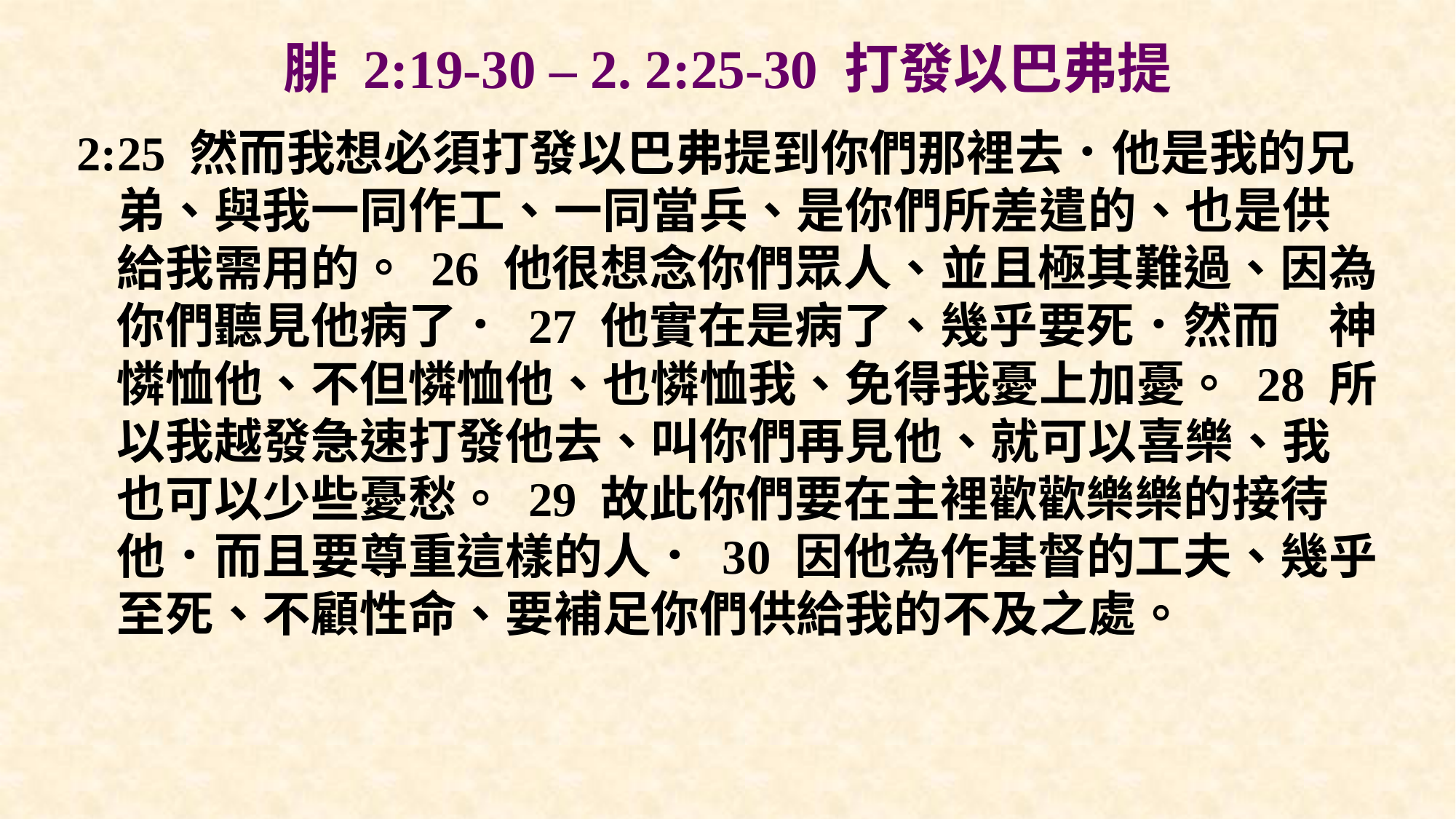

# 腓 2:19-30 – 2. 2:25-30 打發以巴弗提
2:25 然而我想必須打發以巴弗提到你們那裡去．他是我的兄弟、與我一同作工、一同當兵、是你們所差遣的、也是供給我需用的。 26 他很想念你們眾人、並且極其難過、因為你們聽見他病了． 27 他實在是病了、幾乎要死．然而　神憐恤他、不但憐恤他、也憐恤我、免得我憂上加憂。 28 所以我越發急速打發他去、叫你們再見他、就可以喜樂、我也可以少些憂愁。 29 故此你們要在主裡歡歡樂樂的接待他．而且要尊重這樣的人． 30 因他為作基督的工夫、幾乎至死、不顧性命、要補足你們供給我的不及之處。